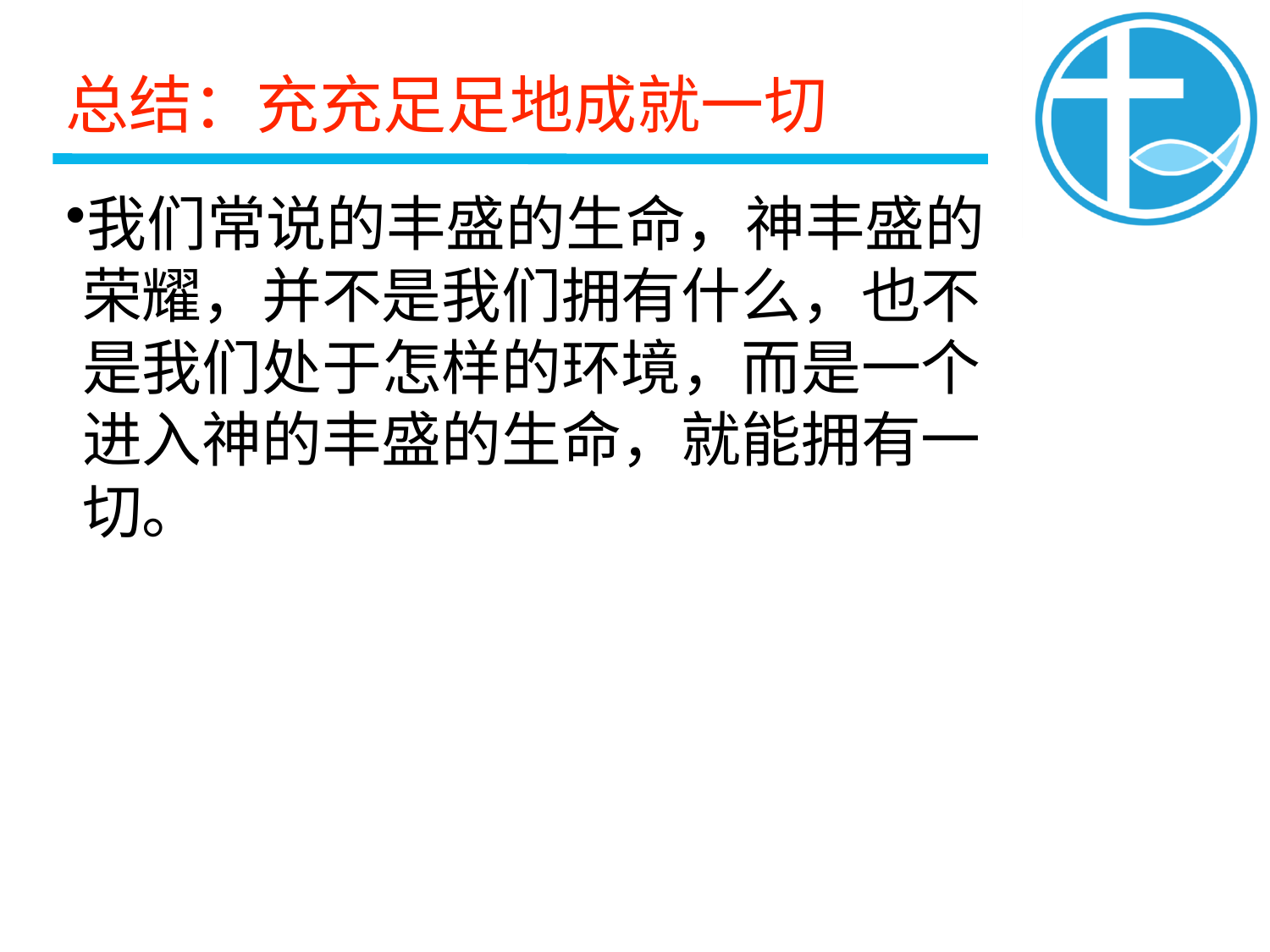

总结：充充足足地成就一切
我们常说的丰盛的生命，神丰盛的荣耀，并不是我们拥有什么，也不是我们处于怎样的环境，而是一个进入神的丰盛的生命，就能拥有一切。